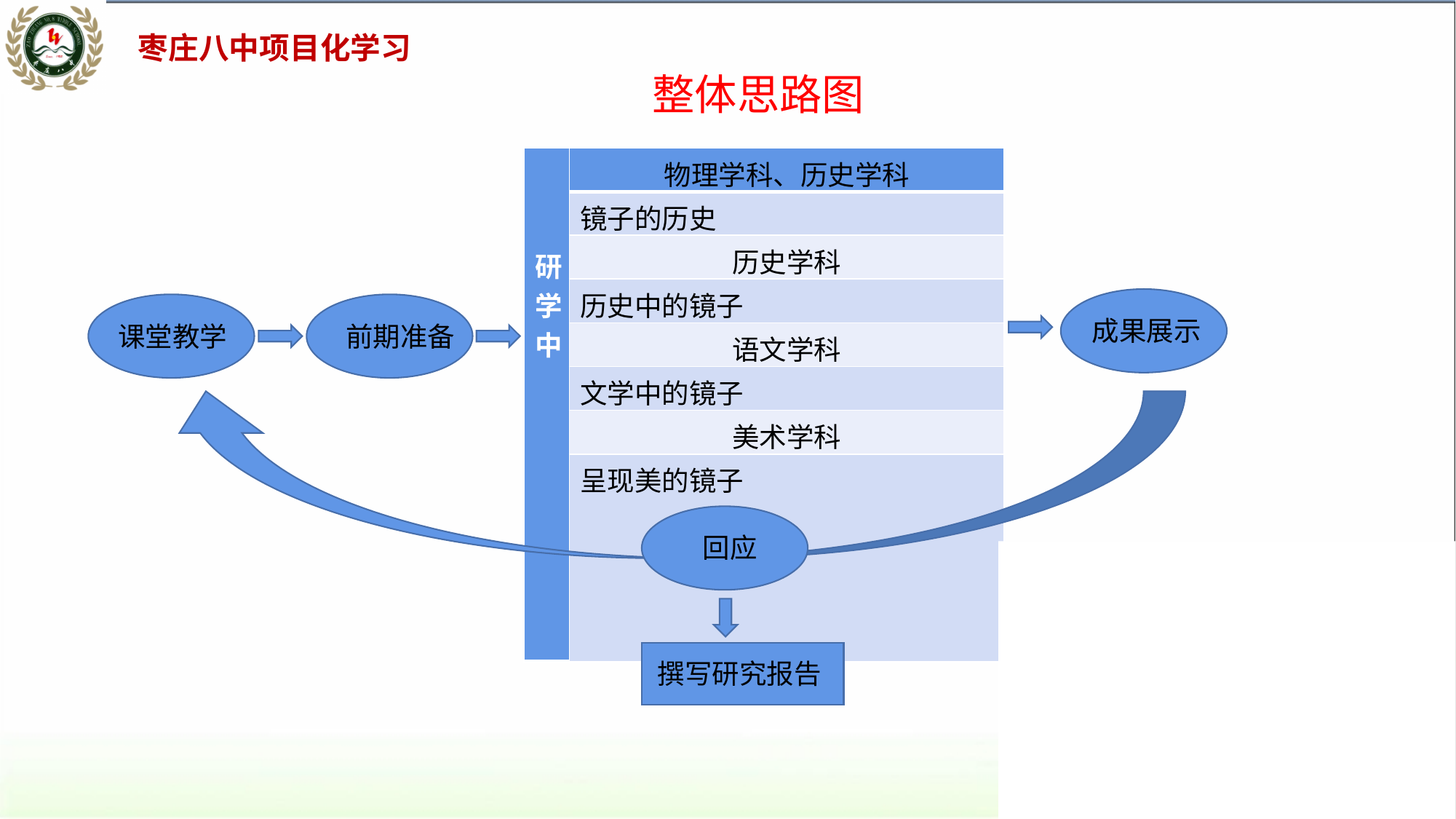

整体思路图
| 研学中 | 物理学科、历史学科 |
| --- | --- |
|  | 镜子的历史 |
|  | 历史学科 |
|  | 历史中的镜子 |
|  | 语文学科 |
|  | 文学中的镜子 |
|  | 美术学科 |
|  | 呈现美的镜子 |

成果展示
课堂教学
前期准备

回应

撰写研究报告